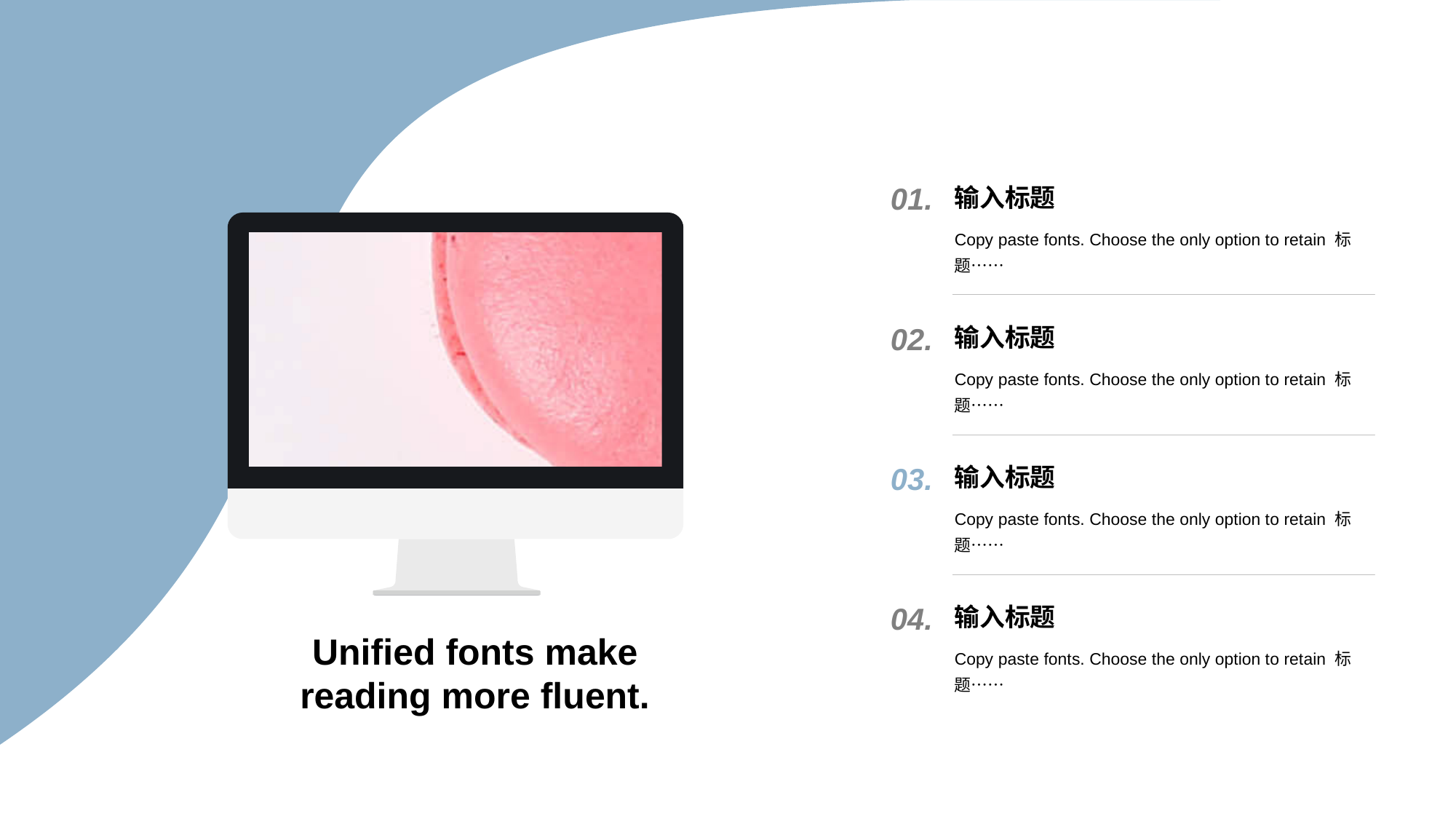

01.
输入标题
Copy paste fonts. Choose the only option to retain 标题……
02.
输入标题
Copy paste fonts. Choose the only option to retain 标题……
03.
输入标题
Copy paste fonts. Choose the only option to retain 标题……
04.
输入标题
Copy paste fonts. Choose the only option to retain 标题……

Unified fonts make
reading more fluent.